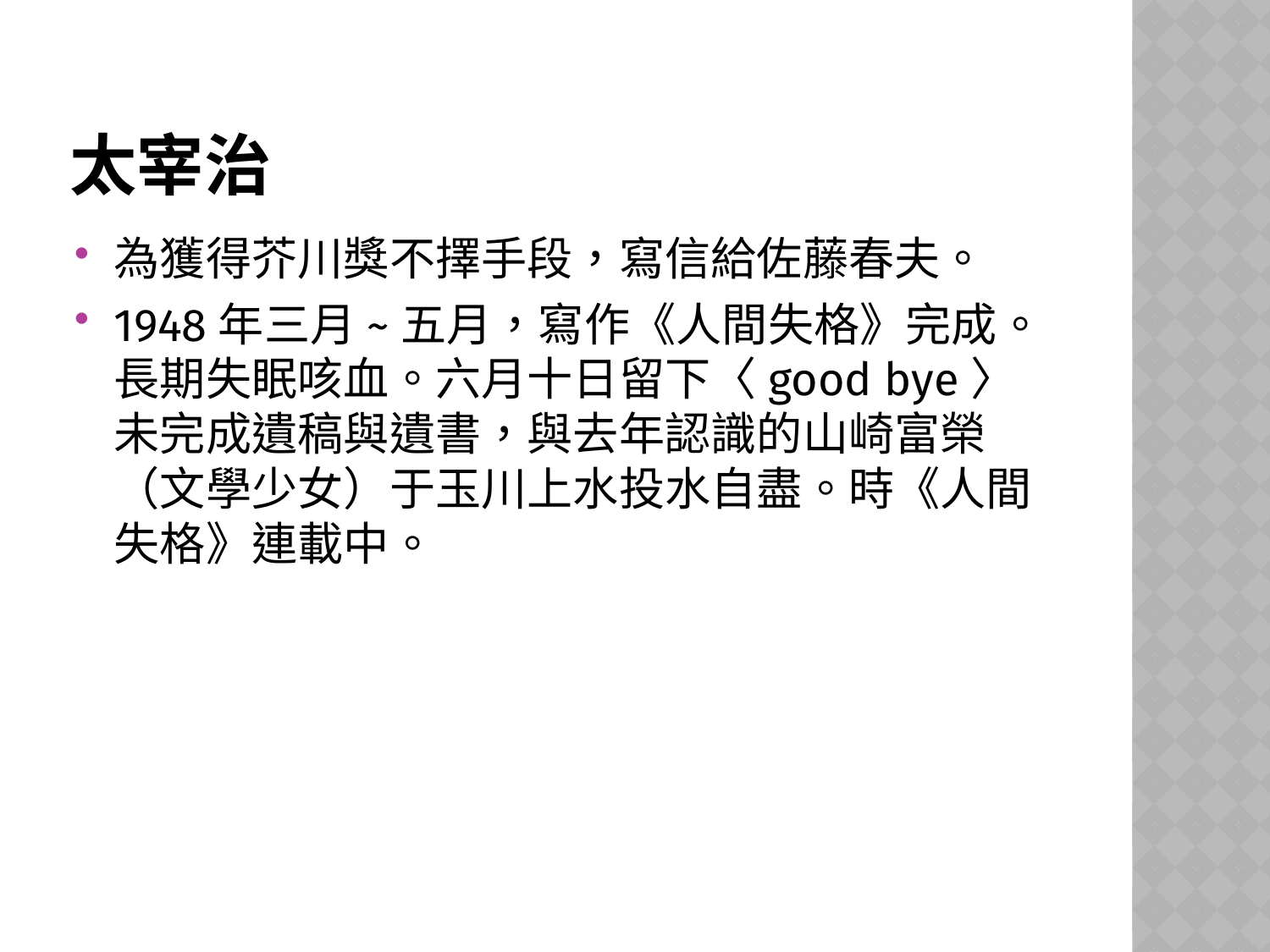

# 太宰治
為獲得芥川獎不擇手段，寫信給佐藤春夫。
1948年三月~五月，寫作《人間失格》完成。長期失眠咳血。六月十日留下〈good bye〉未完成遺稿與遺書，與去年認識的山崎富榮（文學少女）于玉川上水投水自盡。時《人間失格》連載中。